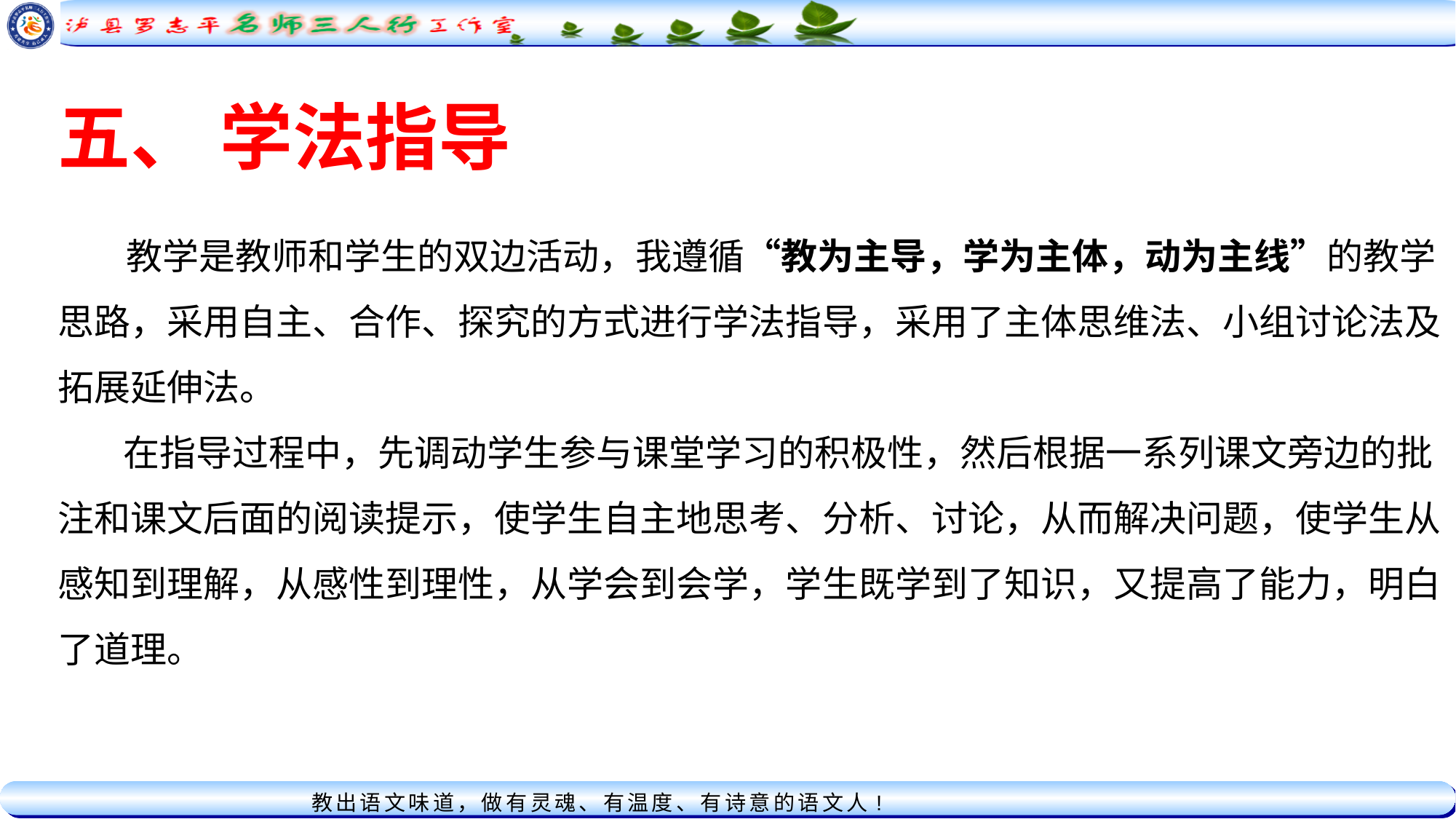

五、 学法指导
          教学是教师和学生的双边活动，我遵循“教为主导，学为主体，动为主线”的教学思路，采用自主、合作、探究的方式进行学法指导，采用了主体思维法、小组讨论法及拓展延伸法。 
        在指导过程中，先调动学生参与课堂学习的积极性，然后根据一系列课文旁边的批注和课文后面的阅读提示，使学生自主地思考、分析、讨论，从而解决问题，使学生从感知到理解，从感性到理性，从学会到会学，学生既学到了知识，又提高了能力，明白了道理。